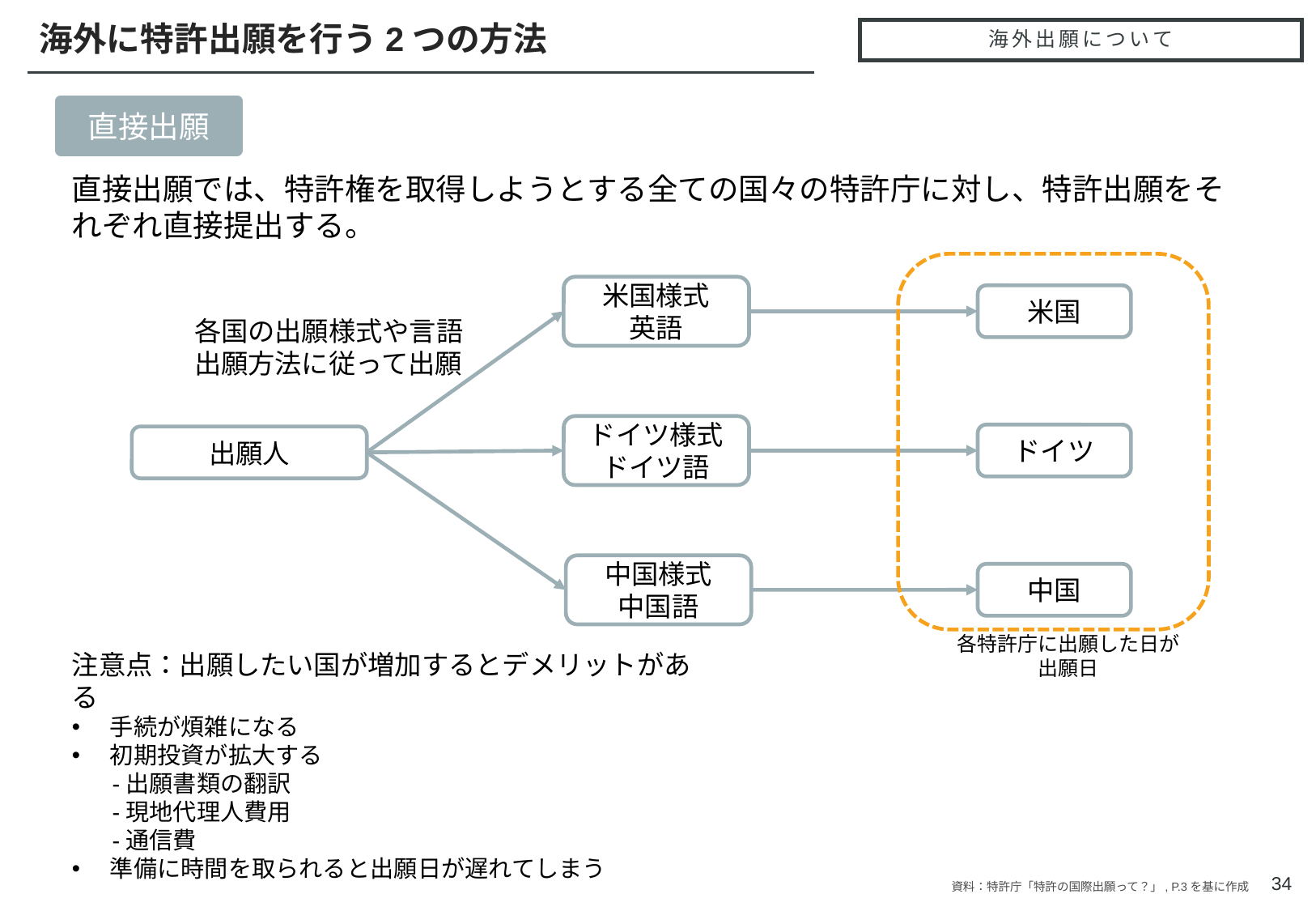

海外に特許出願を行う2つの方法
# 海外出願について
直接出願
直接出願では、特許権を取得しようとする全ての国々の特許庁に対し、特許出願をそれぞれ直接提出する。

米国様式
英語
米国
各国の出願様式や言語
出願方法に従って出願
ドイツ様式
ドイツ語
ドイツ
出願人
中国様式
中国語
中国
各特許庁に出願した日が出願日
注意点：出願したい国が増加するとデメリットがある
手続が煩雑になる
初期投資が拡大する
 　-出願書類の翻訳
 　-現地代理人費用
 　-通信費
準備に時間を取られると出願日が遅れてしまう
34
資料：特許庁「特許の国際出願って？」, P.3を基に作成